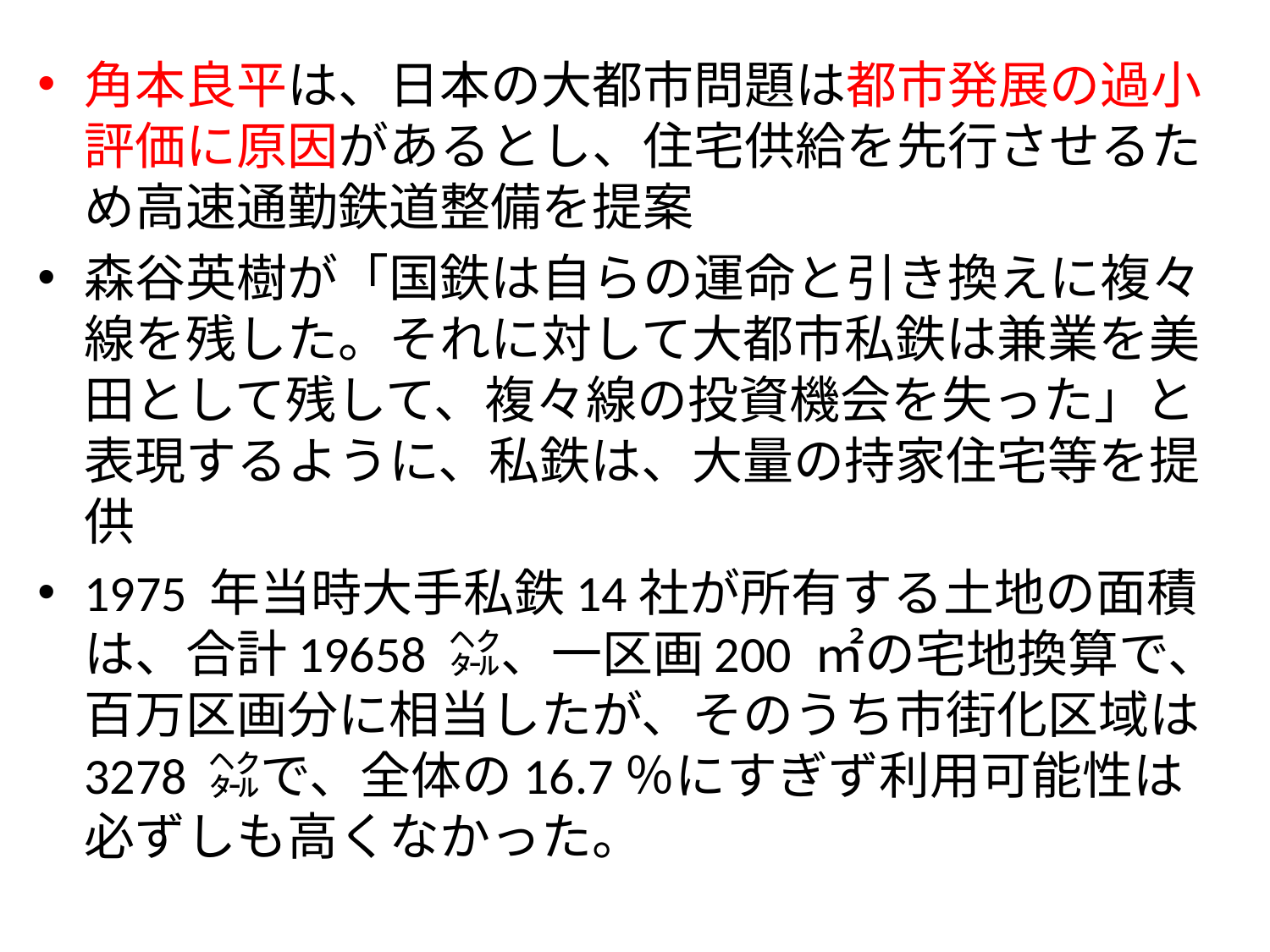

角本良平は、日本の大都市問題は都市発展の過小評価に原因があるとし、住宅供給を先行させるため高速通勤鉄道整備を提案
森谷英樹が「国鉄は自らの運命と引き換えに複々線を残した。それに対して大都市私鉄は兼業を美田として残して、複々線の投資機会を失った」と表現するように、私鉄は、大量の持家住宅等を提供
1975 年当時大手私鉄14社が所有する土地の面積は、合計19658 ㌶、一区画200 ㎡の宅地換算で、百万区画分に相当したが、そのうち市街化区域は3278 ㌶で、全体の16.7％にすぎず利用可能性は必ずしも高くなかった。